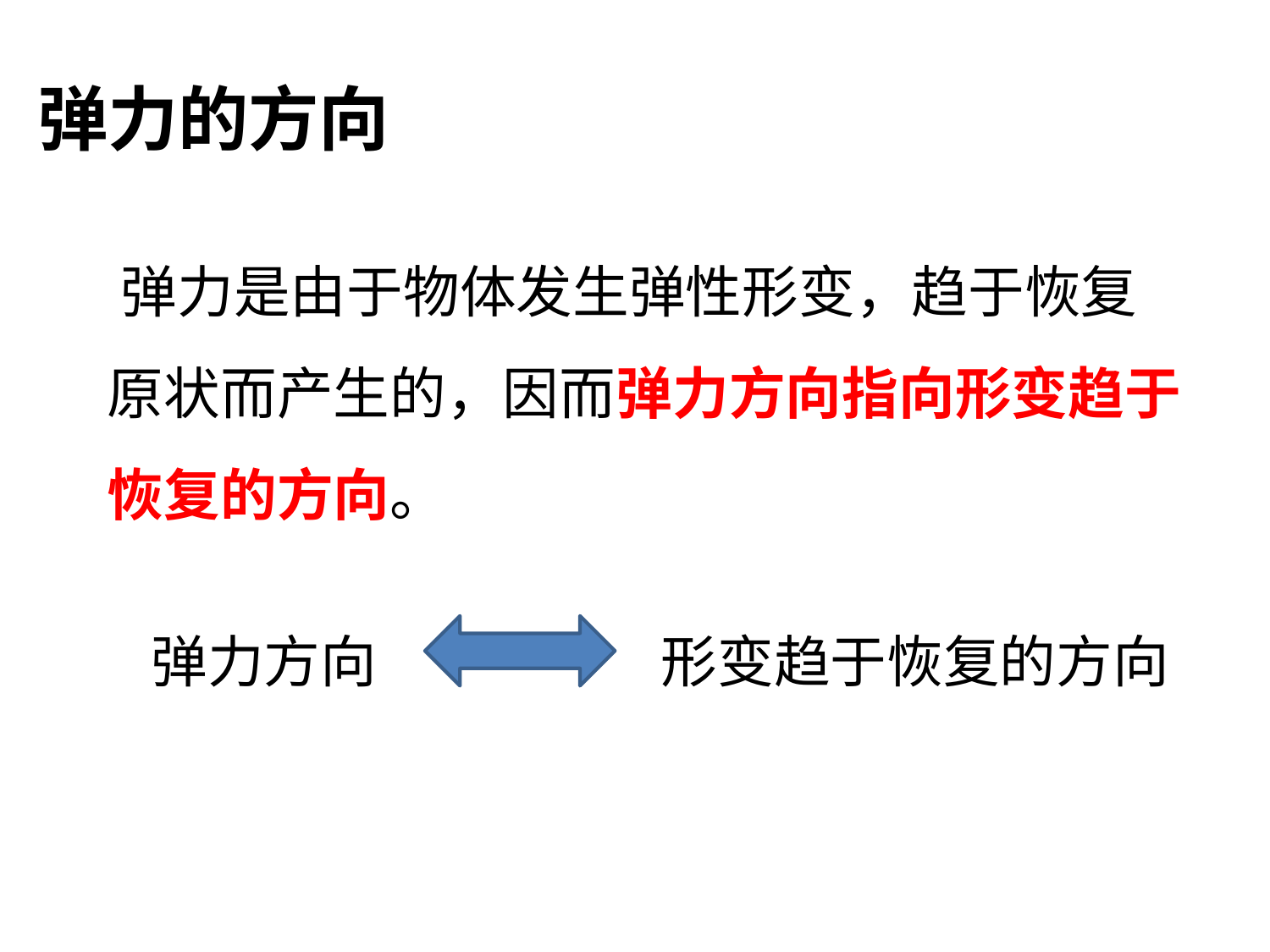

弹力的方向
﻿弹力是由于物体发生弹性形变，趋于恢复原状而产生的，因而弹力方向指向形变趋于恢复的方向。
﻿弹力方向
﻿形变趋于恢复的方向